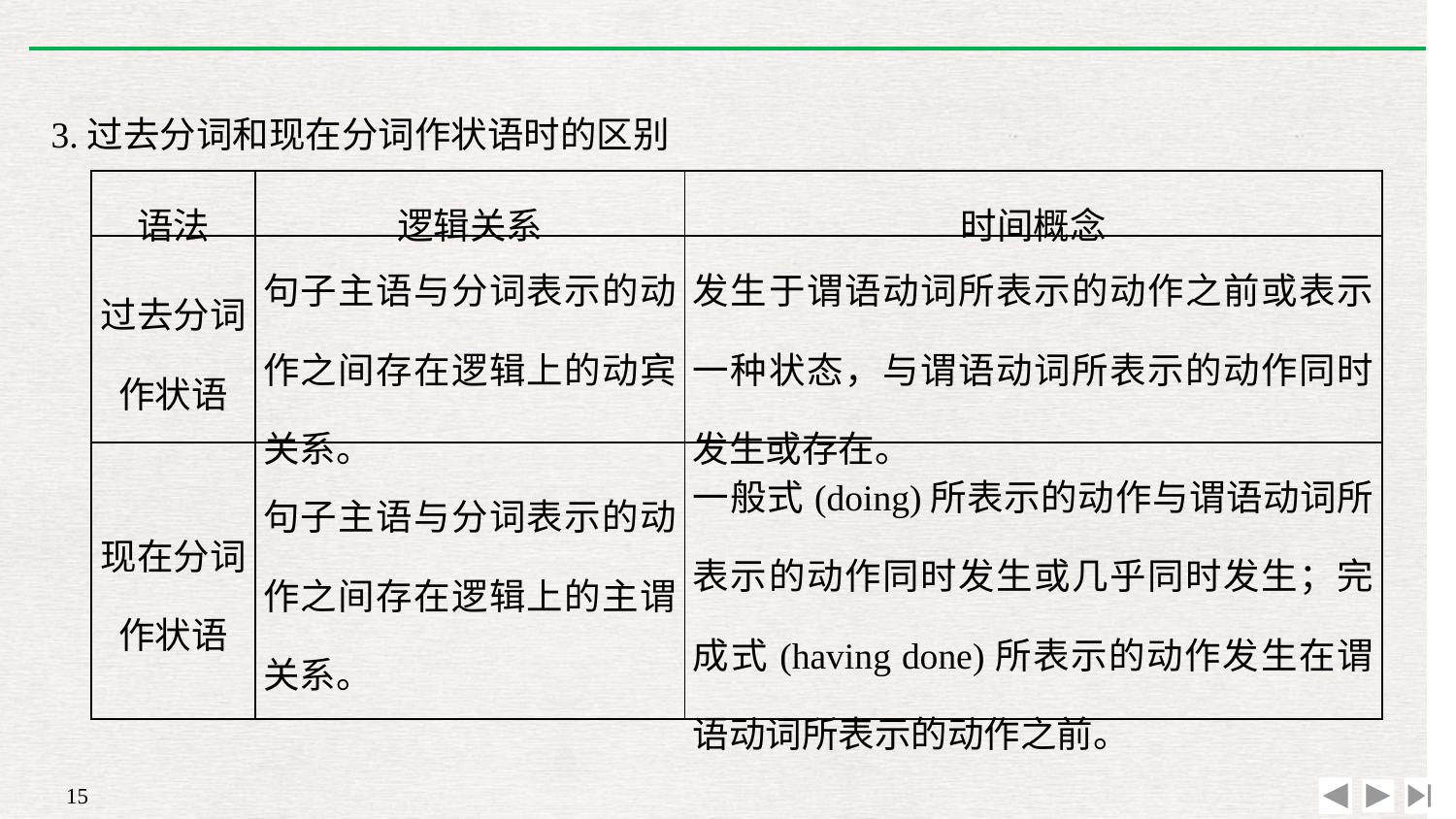

3.过去分词和现在分词作状语时的区别
| 语法 | 逻辑关系 | 时间概念 |
| --- | --- | --- |
| 过去分词作状语 | 句子主语与分词表示的动作之间存在逻辑上的动宾关系。 | 发生于谓语动词所表示的动作之前或表示一种状态，与谓语动词所表示的动作同时发生或存在。 |
| 现在分词作状语 | 句子主语与分词表示的动作之间存在逻辑上的主谓关系。 | 一般式(doing)所表示的动作与谓语动词所表示的动作同时发生或几乎同时发生；完成式(having done)所表示的动作发生在谓语动词所表示的动作之前。 |